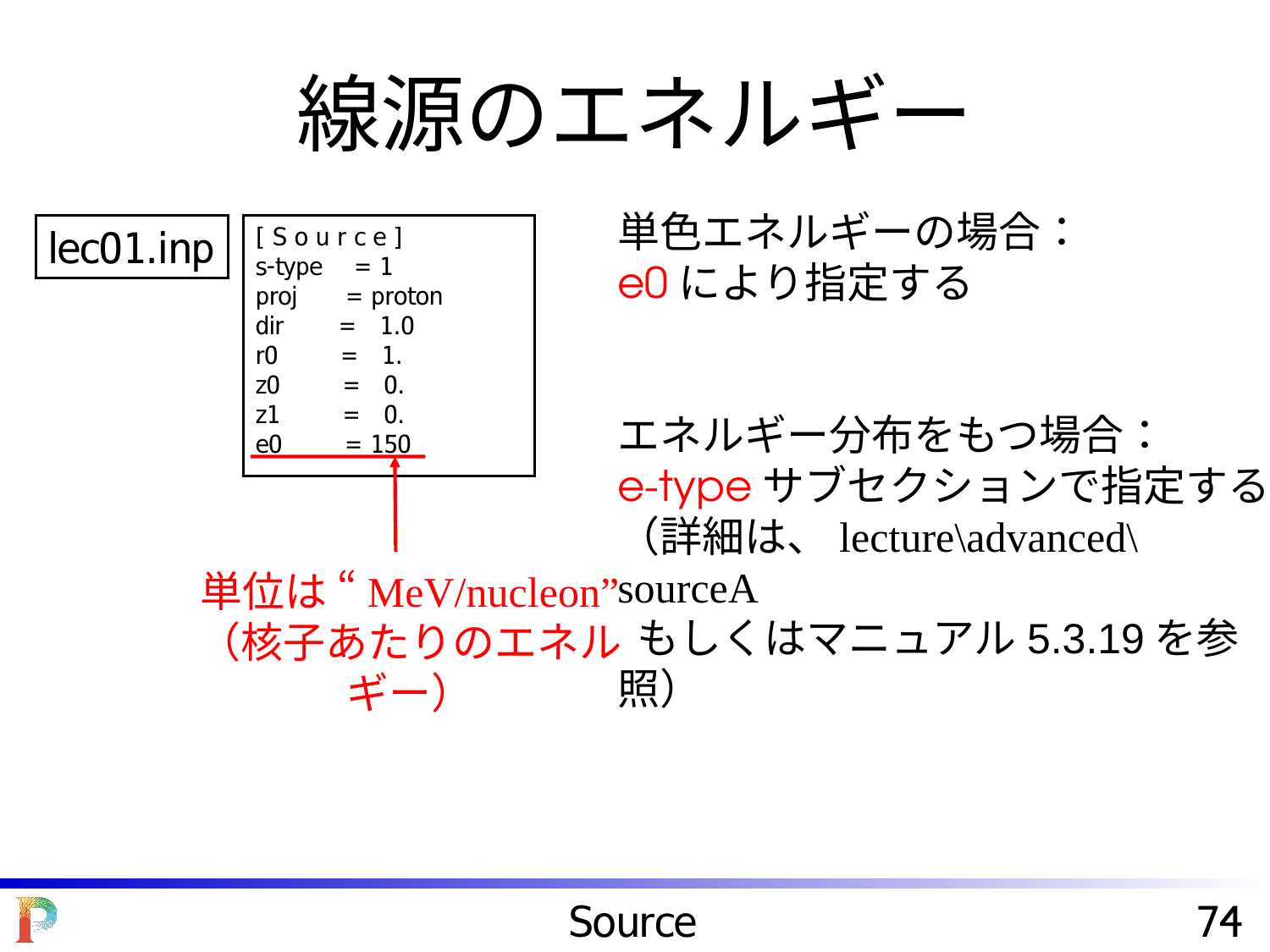

線源のエネルギー
単色エネルギーの場合：
e0により指定する

エネルギー分布をもつ場合：
e-typeサブセクションで指定する
（詳細は、lecture\advanced\sourceA
 もしくはマニュアル5.3.19を参照）
lec01.inp
[ S o u r c e ]
s-type    = 1
proj      = proton
dir       =   1.0
r0        =   1.
z0        =   0.
z1        =   0.
e0        = 150

単位は “MeV/nucleon”
（核子あたりのエネルギー）
Source